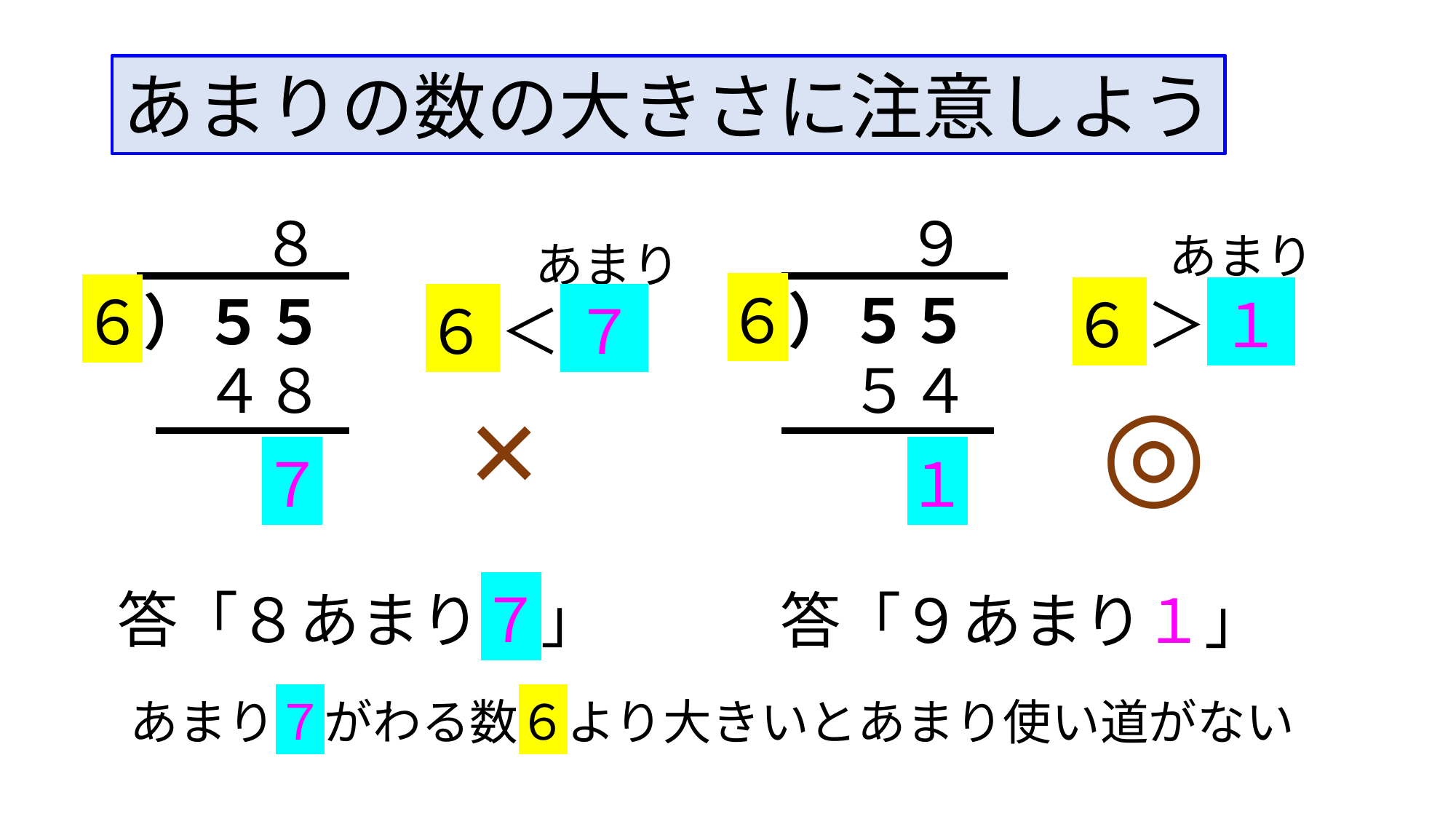

あまりの数の大きさに注意しよう
８
９
　  あまり
６ ＞ １
　　あまり
６ ＜ ７
６）５５
６）５５
４８
５４
 ×
 ◎
７
１
答「８あまり７」
答「９あまり１」
あまり７がわる数６より大きいとあまり使い道がない